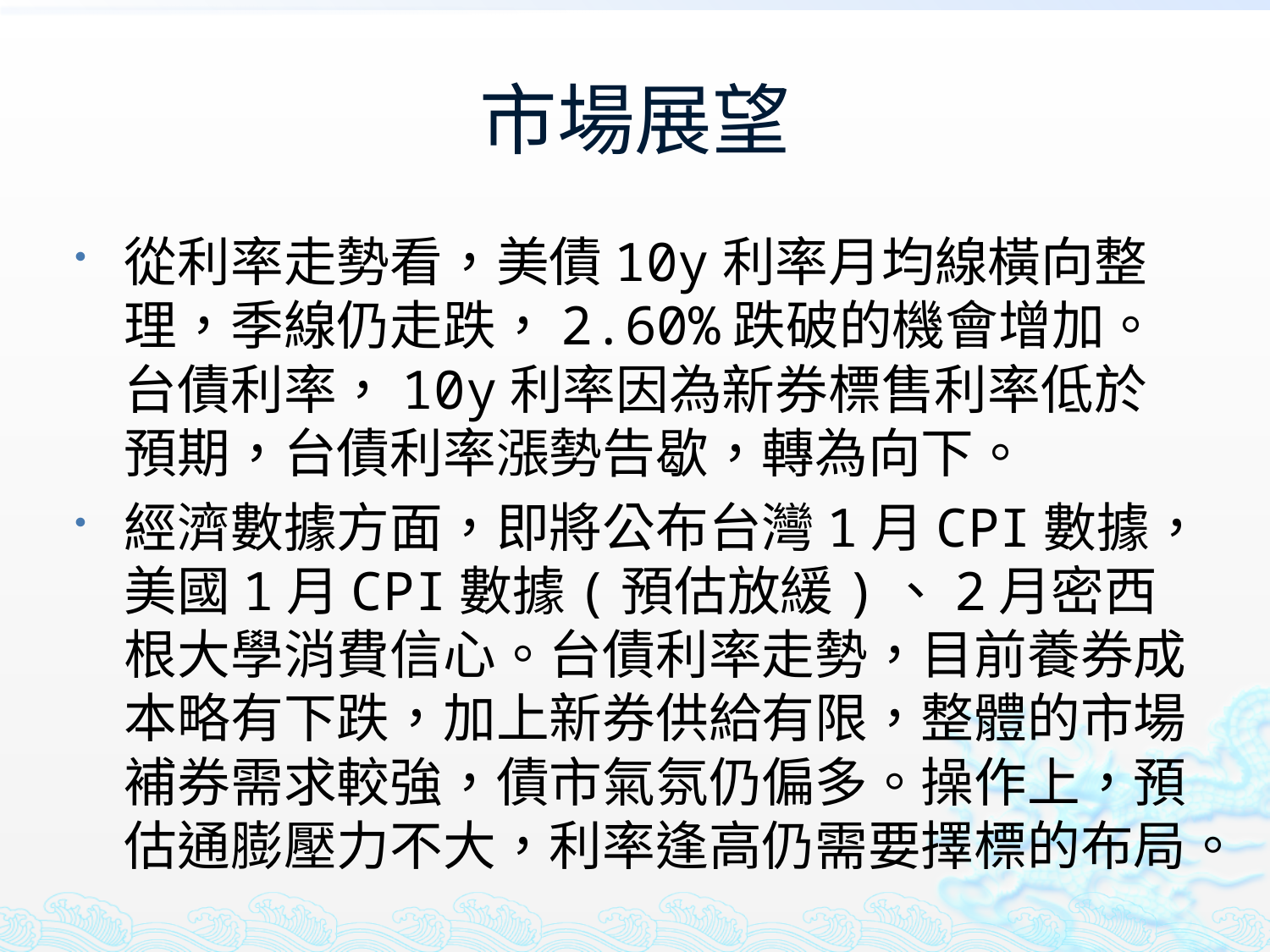

# 市場展望
從利率走勢看，美債10y利率月均線橫向整理，季線仍走跌，2.60%跌破的機會增加。台債利率，10y利率因為新券標售利率低於預期，台債利率漲勢告歇，轉為向下。
經濟數據方面，即將公布台灣1月CPI數據，美國1月CPI數據(預估放緩)、2月密西根大學消費信心。台債利率走勢，目前養券成本略有下跌，加上新券供給有限，整體的市場補券需求較強，債市氣氛仍偏多。操作上，預估通膨壓力不大，利率逢高仍需要擇標的布局。